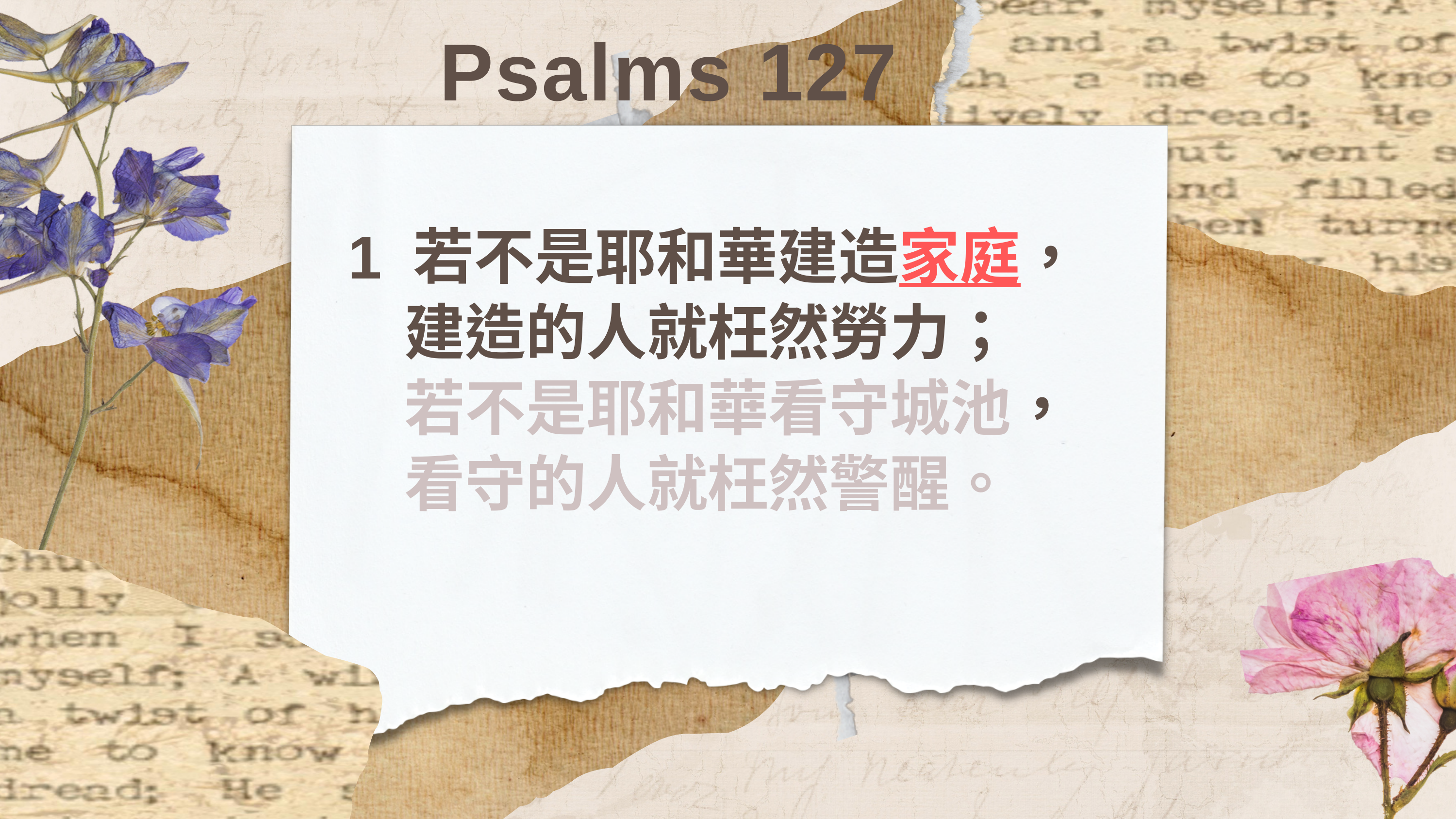

Psalms 127

1 若不是耶和華建造家庭，
   建造的人就枉然勞力；
   若不是耶和華看守城池，
   看守的人就枉然警醒。